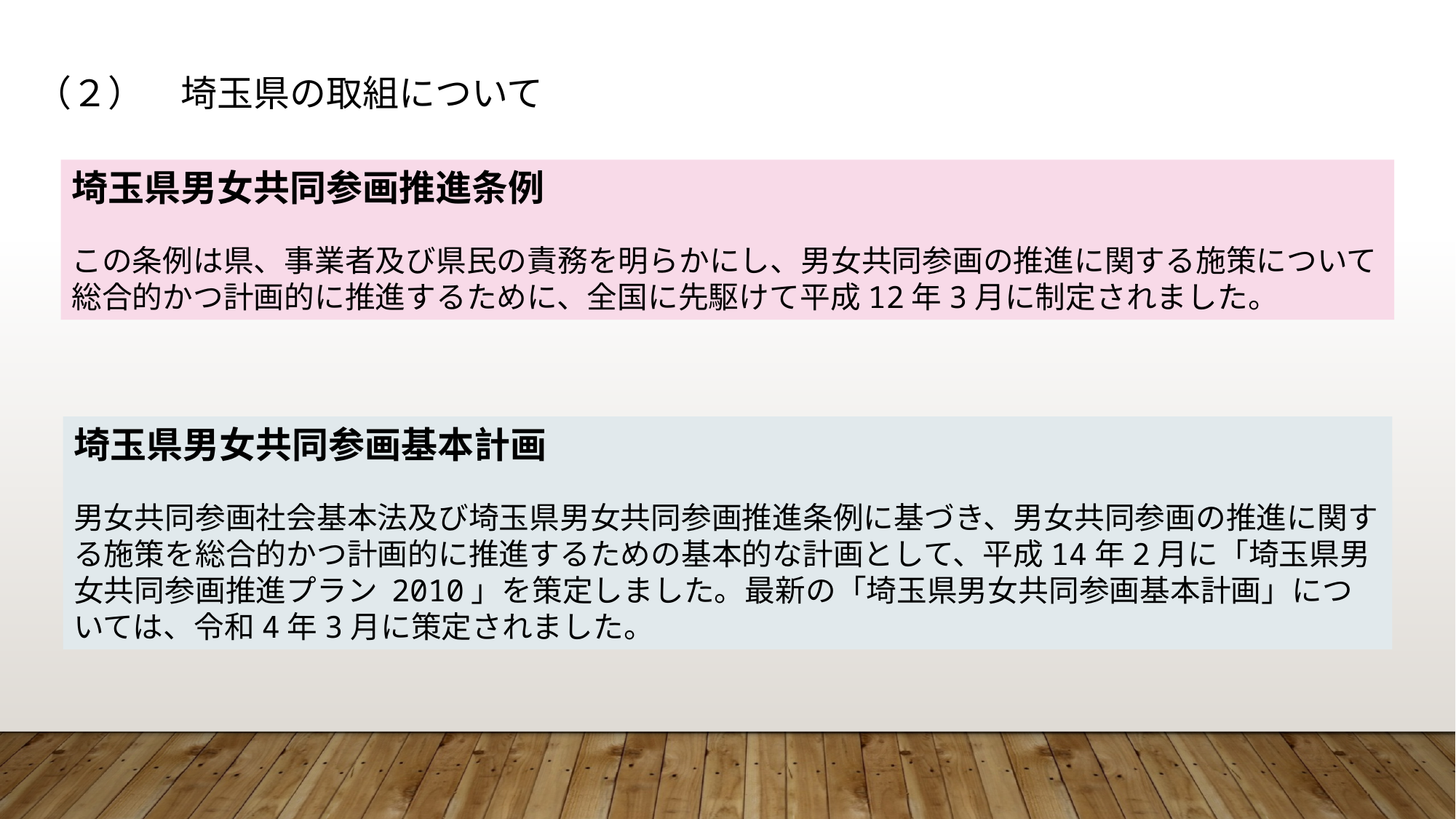

（２）　埼玉県の取組について
埼玉県男女共同参画推進条例

この条例は県、事業者及び県民の責務を明らかにし、男女共同参画の推進に関する施策について総合的かつ計画的に推進するために、全国に先駆けて平成12年3月に制定されました。
埼玉県男女共同参画基本計画

男女共同参画社会基本法及び埼玉県男女共同参画推進条例に基づき、男女共同参画の推進に関する施策を総合的かつ計画的に推進するための基本的な計画として、平成14年2月に「埼玉県男女共同参画推進プラン 2010」を策定しました。最新の「埼玉県男女共同参画基本計画」については、令和4年3月に策定されました。